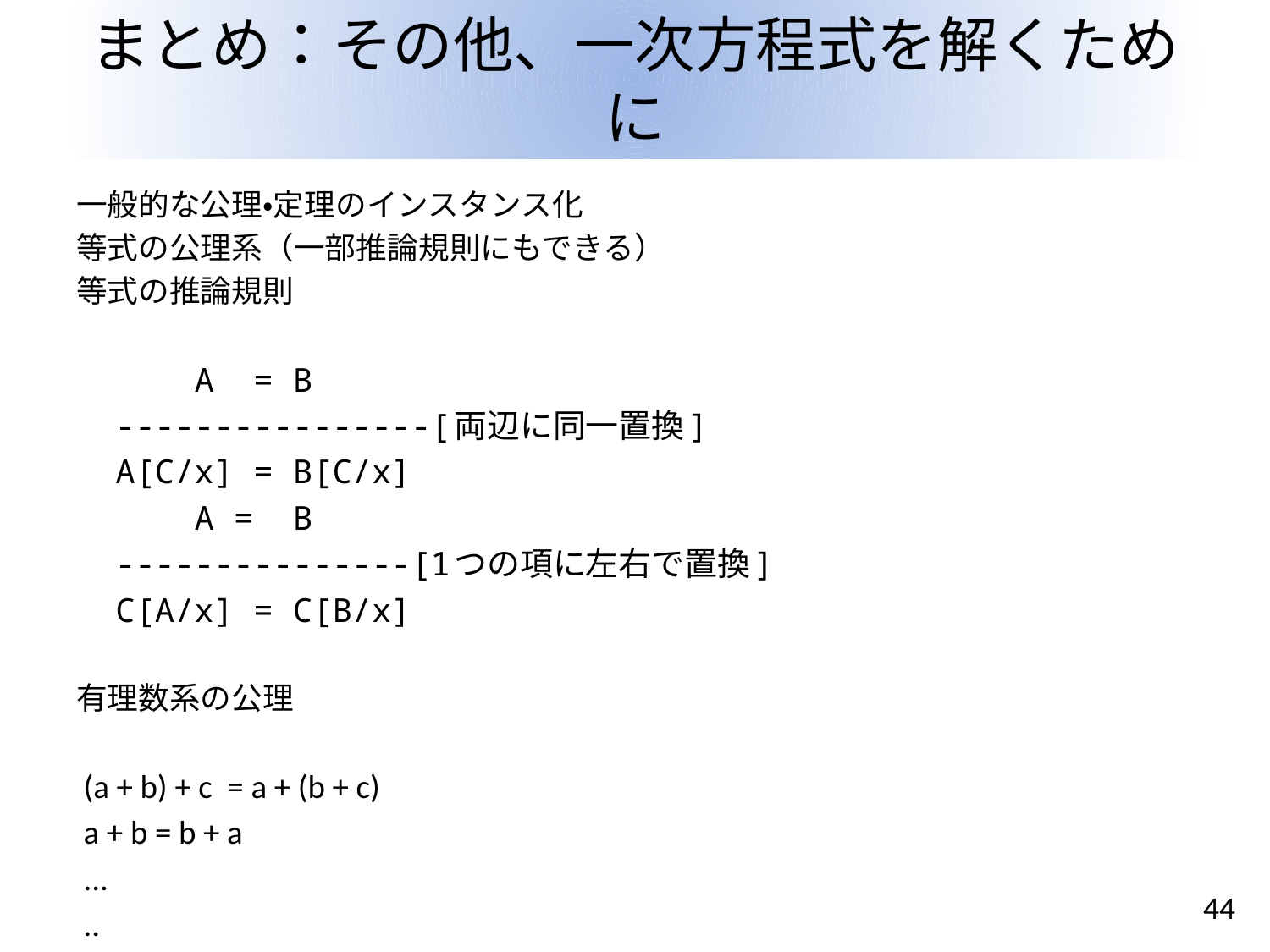

# まとめ：その他、一次方程式を解くために
一般的な公理・定理のインスタンス化
等式の公理系（一部推論規則にもできる）
等式の推論規則

      A  = B
  ----------------[両辺に同一置換]
  A[C/x] = B[C/x]
      A =  B
  ---------------[1つの項に左右で置換]
  C[A/x] = C[B/x]

有理数系の公理

 (a + b) + c  = a + (b + c)
 a + b = b + a
 ...
 ..

44